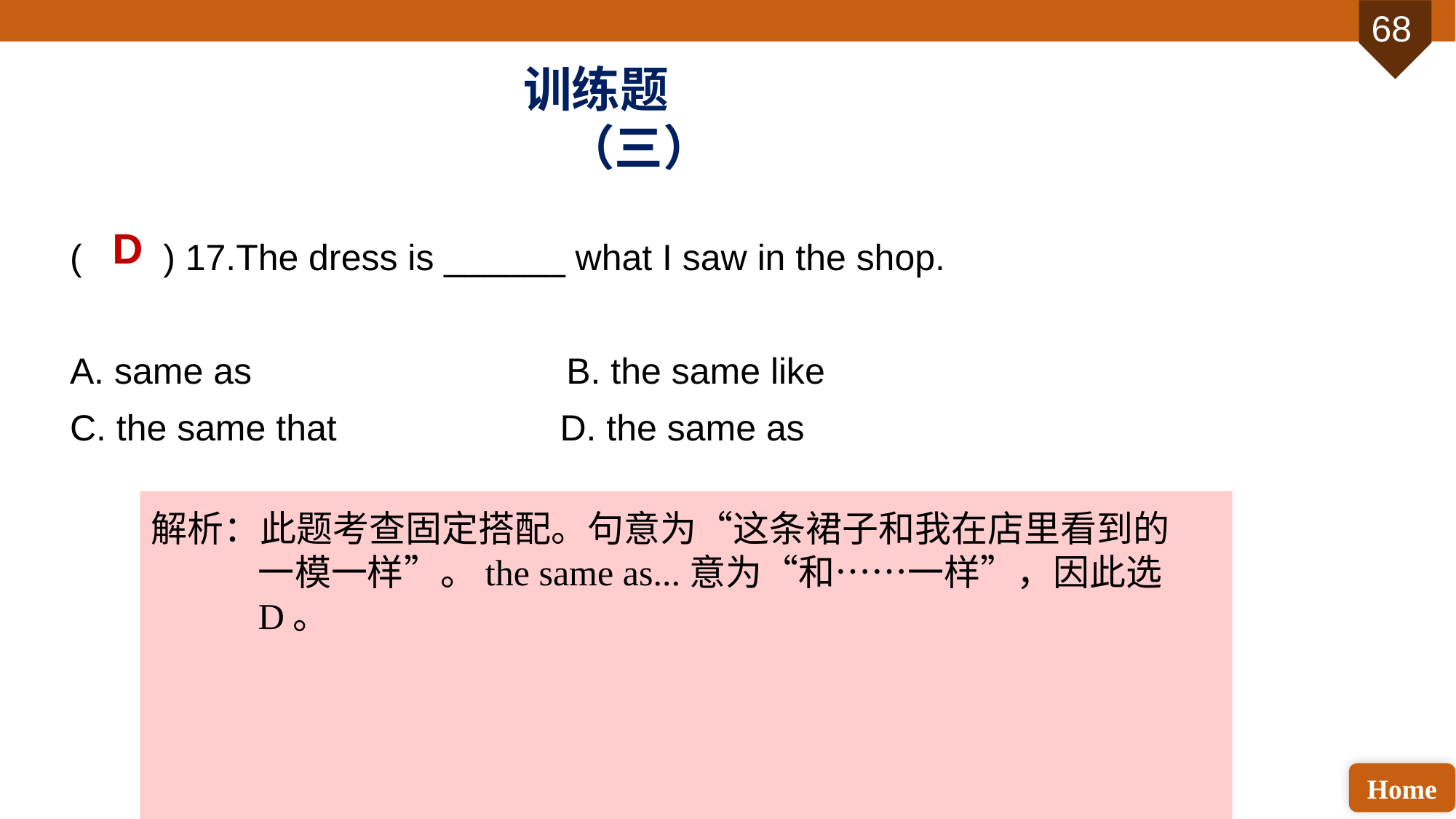

训练题（三）
D
(        ) 17.The dress is ______ what I saw in the shop.

A. same as                               B. the same like
C. the same that                      D. the same as

解析：此题考查固定搭配。句意为“这条裙子和我在店里看到的一模一样”。the same as...意为“和……一样”，因此选D。